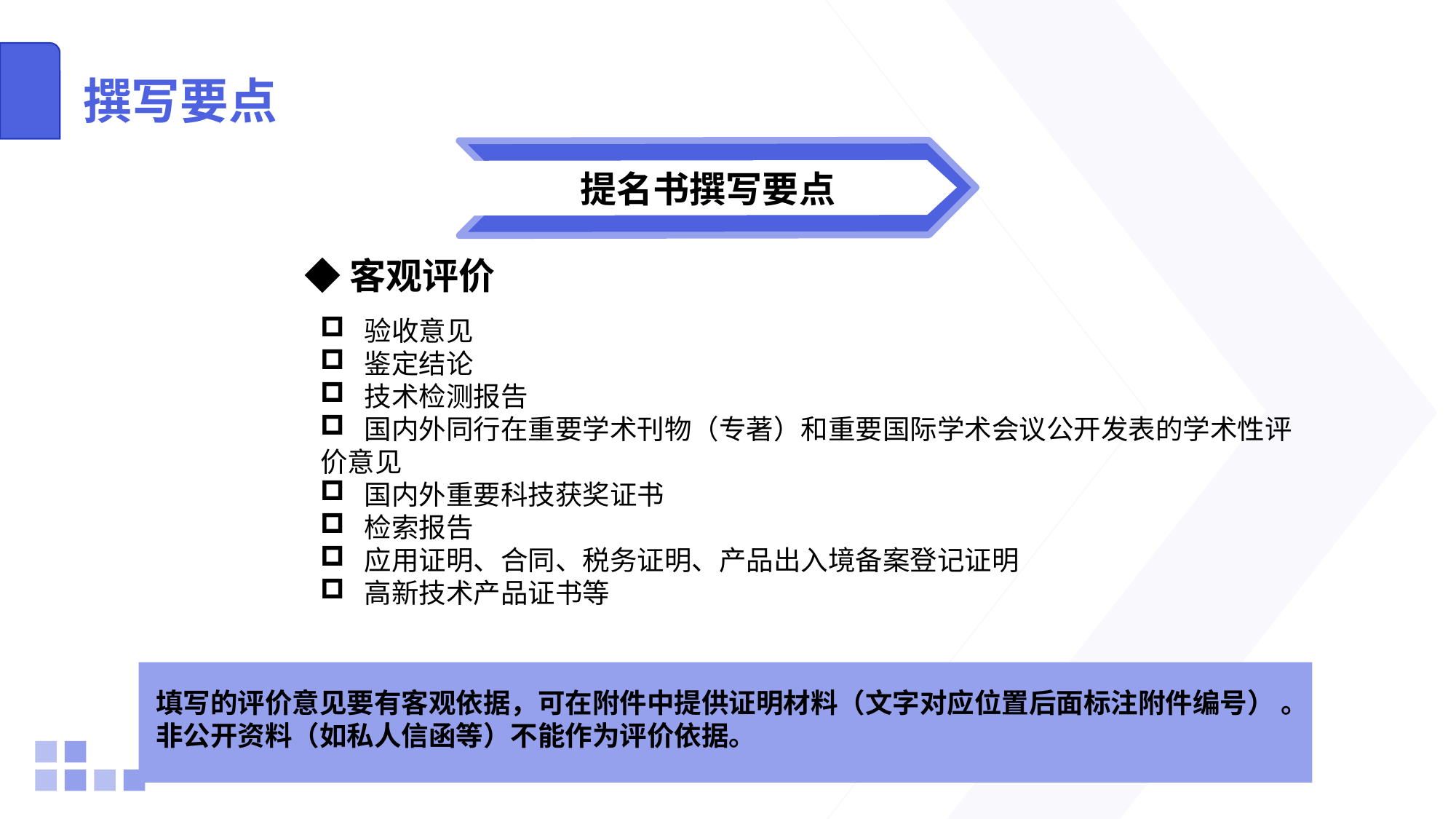

# 撰写要点

提名书撰写要点
◆客观评价
  验收意见
  鉴定结论
  技术检测报告
  国内外同行在重要学术刊物（专著）和重要国际学术会议公开发表的学术性评价意见
  国内外重要科技获奖证书
  检索报告
  应用证明、合同、税务证明、产品出入境备案登记证明
  高新技术产品证书等

填写的评价意见要有客观依据，可在附件中提供证明材料（文字对应位置后面标注附件编号） 。非公开资料（如私人信函等）不能作为评价依据。